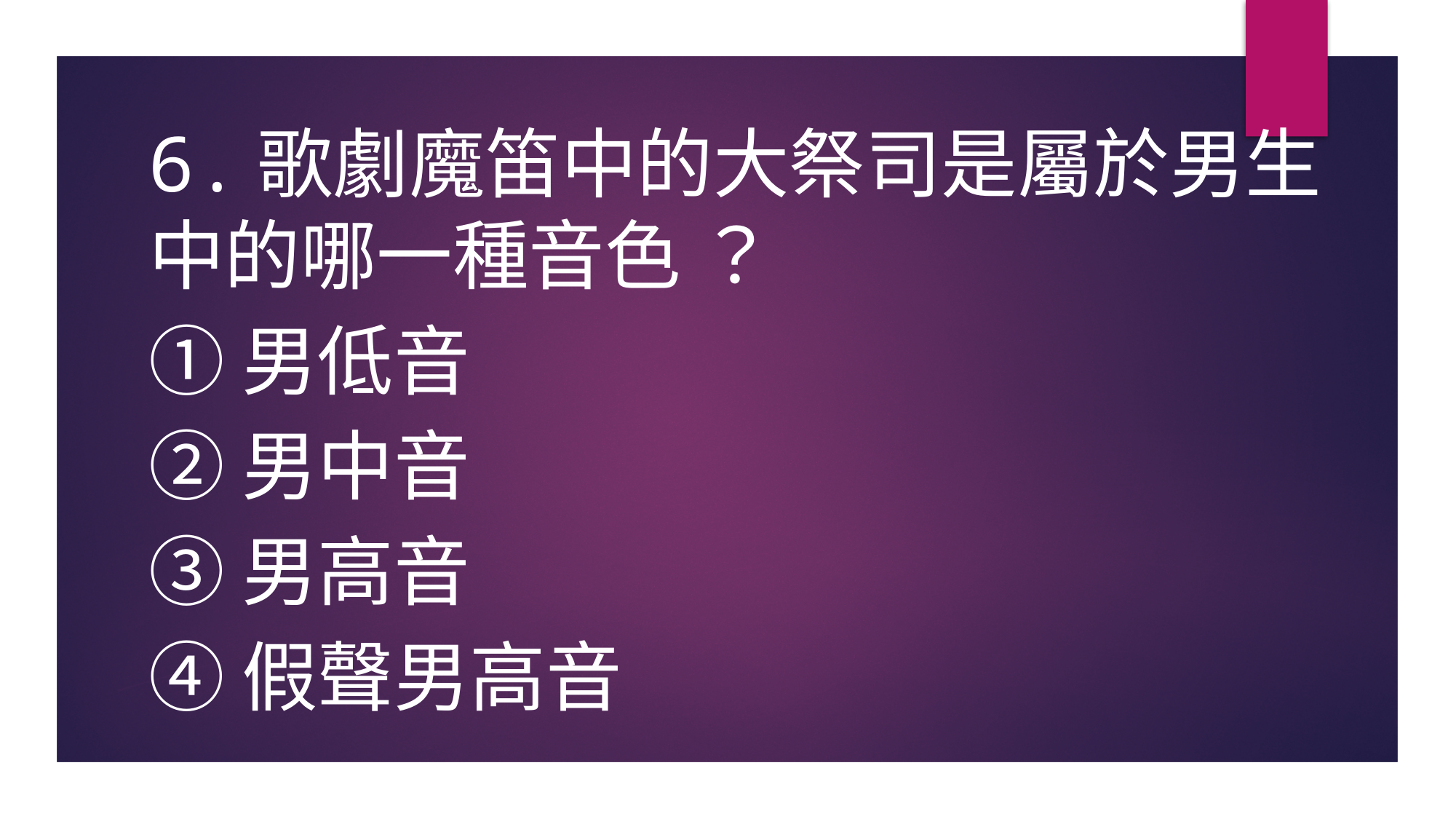

6.歌劇魔笛中的大祭司是屬於男生中的哪一種音色 ？
①男低音
②男中音
③男高音
④假聲男高音